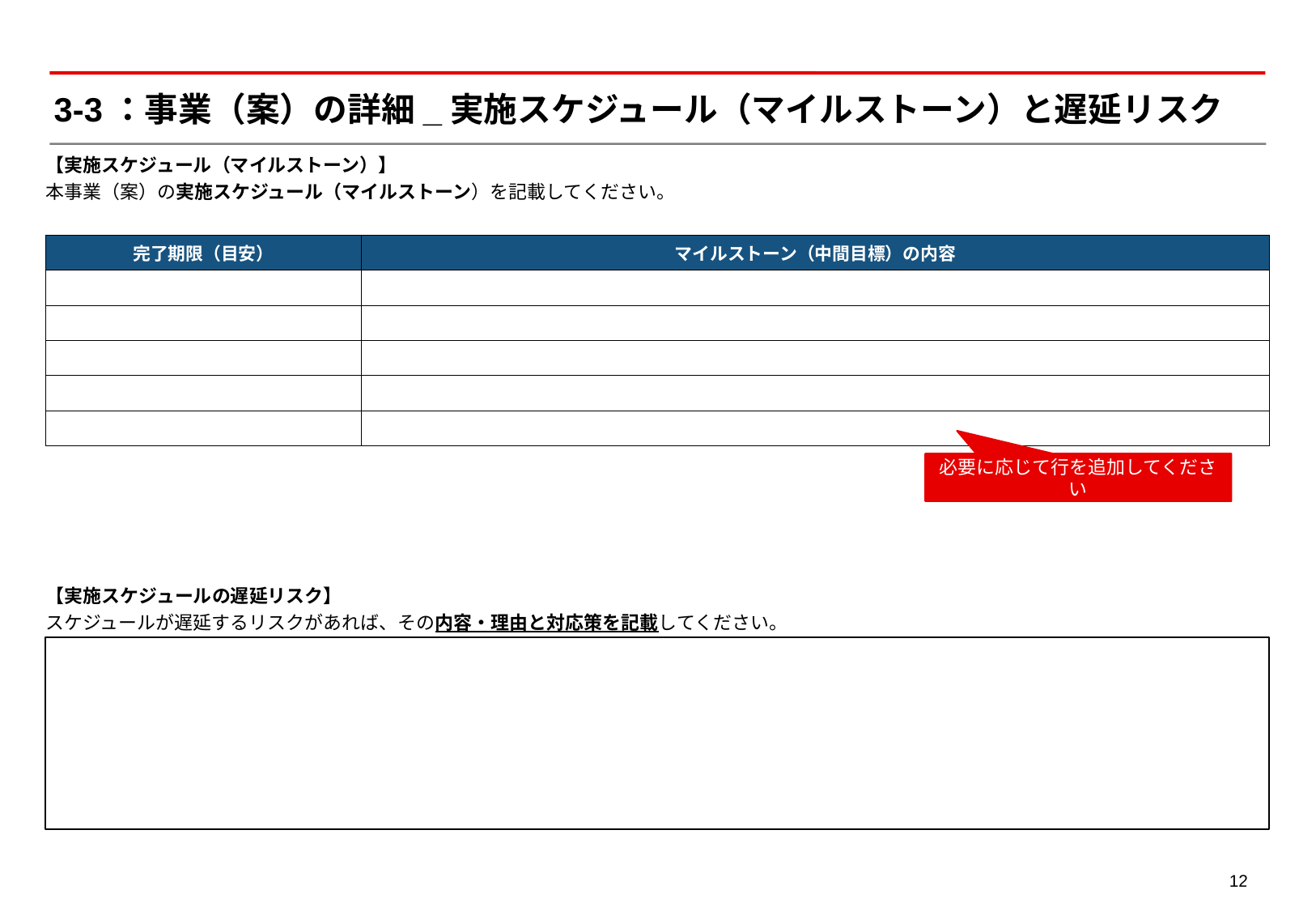

# 3-3：事業（案）の詳細_実施スケジュール（マイルストーン）と遅延リスク
【実施スケジュール（マイルストーン）】
本事業（案）の実施スケジュール（マイルストーン）を記載してください。
| 完了期限（目安） | マイルストーン（中間目標）の内容 |
| --- | --- |
|  |  |
|  |  |
|  |  |
|  |  |
|  |  |
必要に応じて行を追加してください
【実施スケジュールの遅延リスク】
スケジュールが遅延するリスクがあれば、その内容・理由と対応策を記載してください。